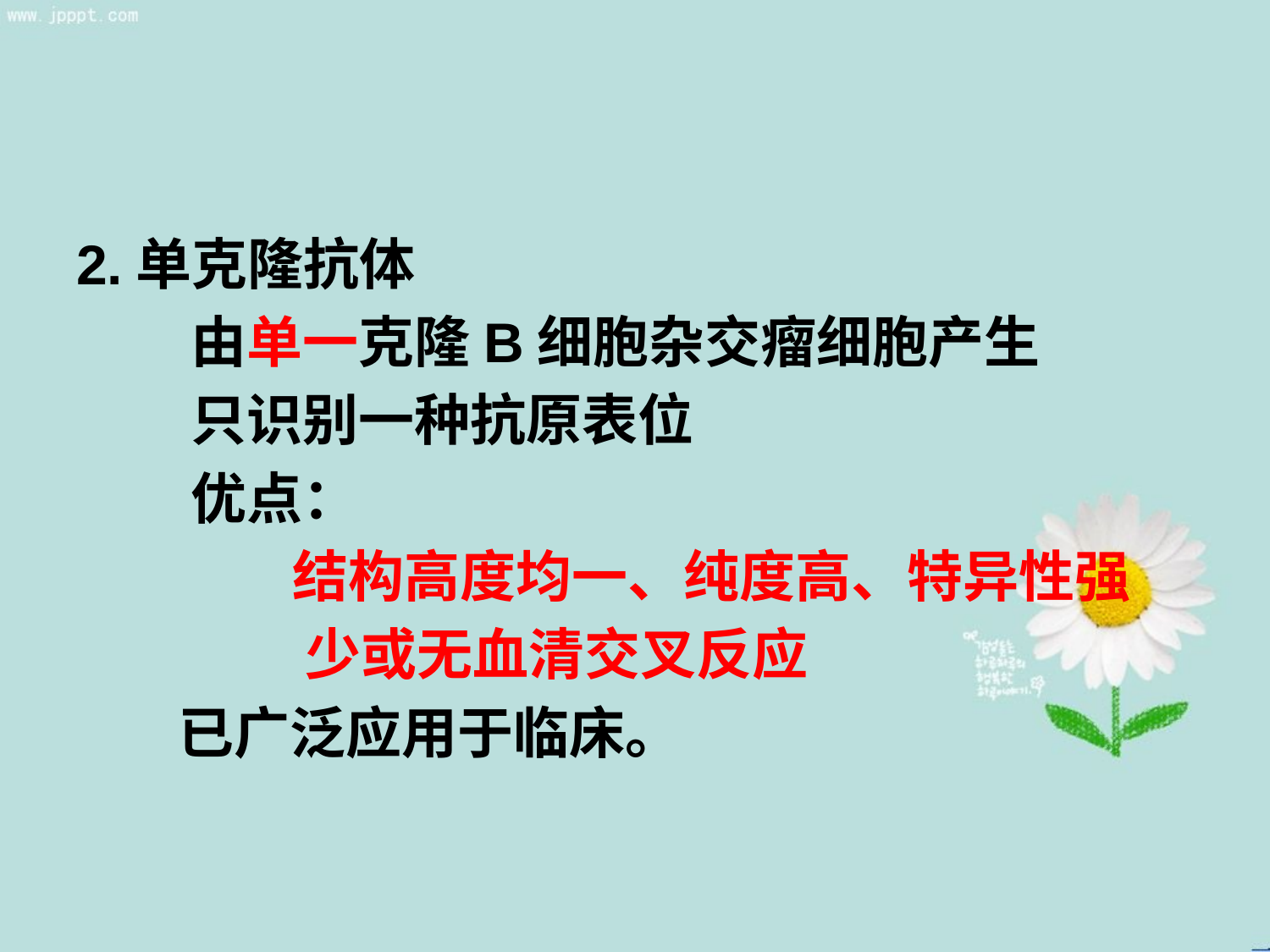

#
2.单克隆抗体
        由单一克隆B细胞杂交瘤细胞产生
        只识别一种抗原表位
        优点：
                结构高度均一、纯度高、特异性强
                 少或无血清交叉反应
       已广泛应用于临床。